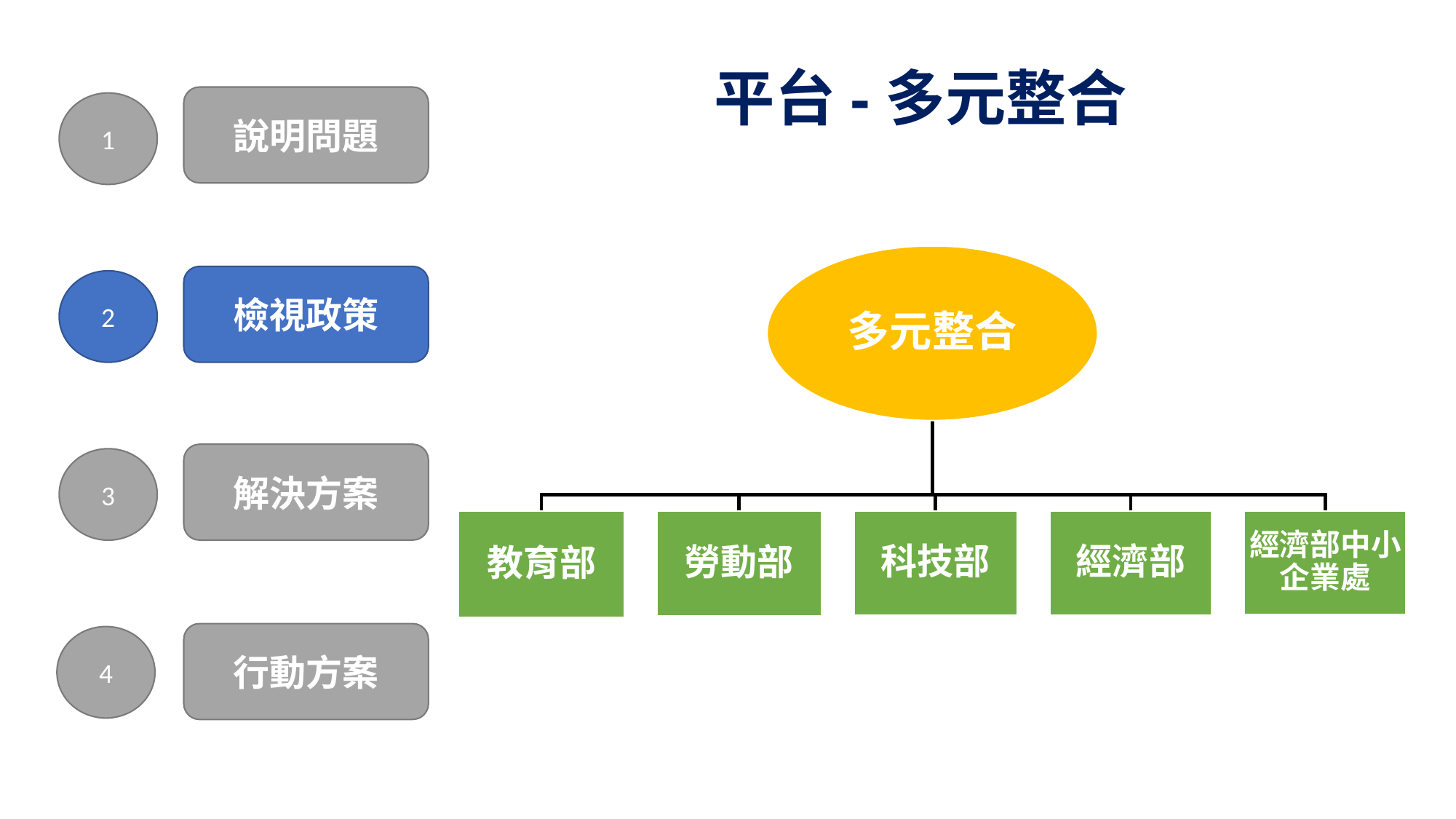

平台-多元整合

說明問題

1

檢視政策

2

解決方案

3

行動方案

4
多元整合
教育部
勞動部
科技部
經濟部
經濟部中小企業處